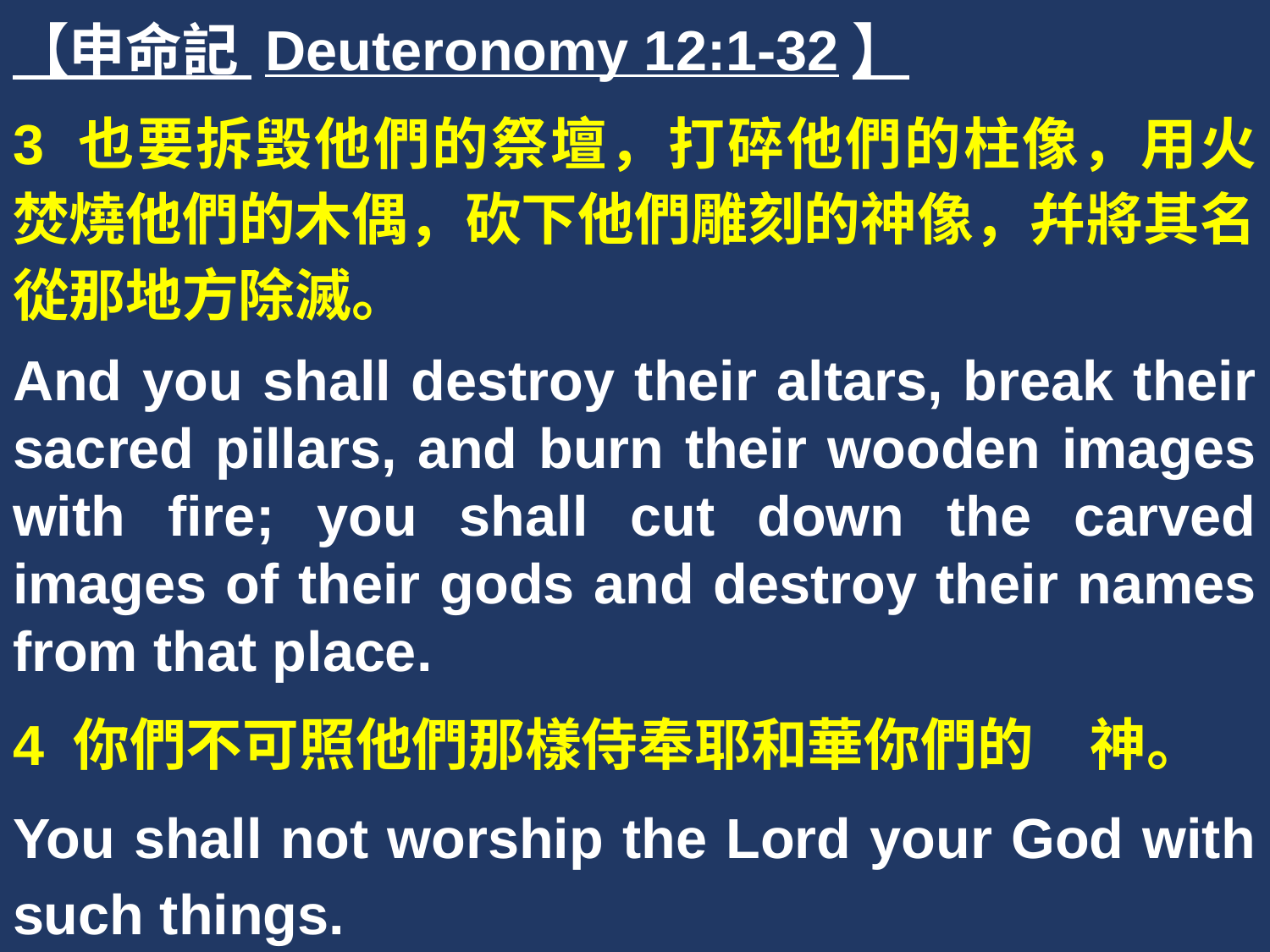

【申命記 Deuteronomy 12:1-32】
3 也要拆毀他們的祭壇，打碎他們的柱像，用火焚燒他們的木偶，砍下他們雕刻的神像，幷將其名從那地方除滅。
And you shall destroy their altars, break their sacred pillars, and burn their wooden images with fire; you shall cut down the carved images of their gods and destroy their names from that place.
4 你們不可照他們那樣侍奉耶和華你們的　神。
You shall not worship the Lord your God with such things.